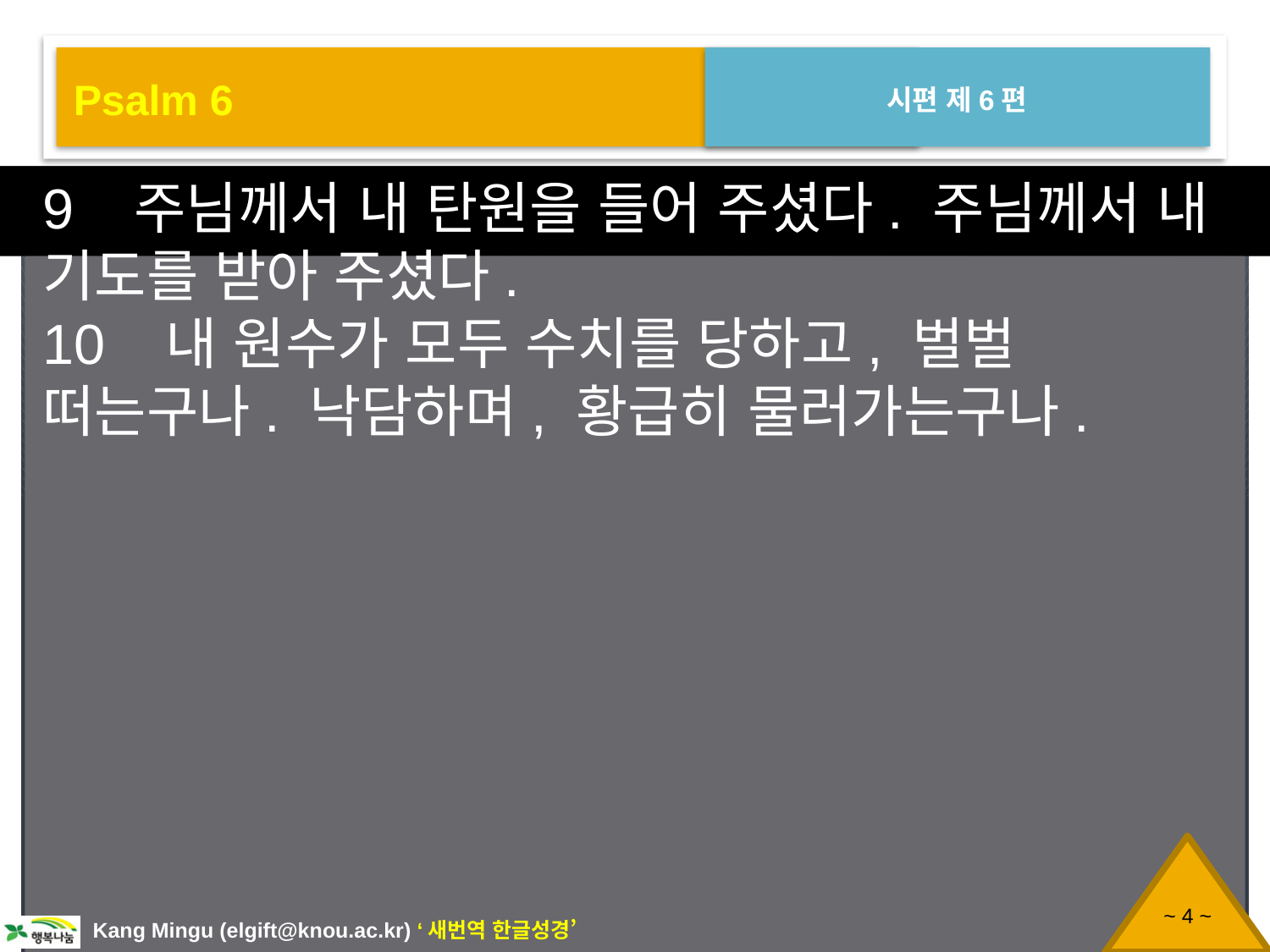

Psalm 6
시편 제6편
9   주님께서 내 탄원을 들어 주셨다. 주님께서 내 기도를 받아 주셨다.
10   내 원수가 모두 수치를 당하고, 벌벌 떠는구나. 낙담하며, 황급히 물러가는구나.